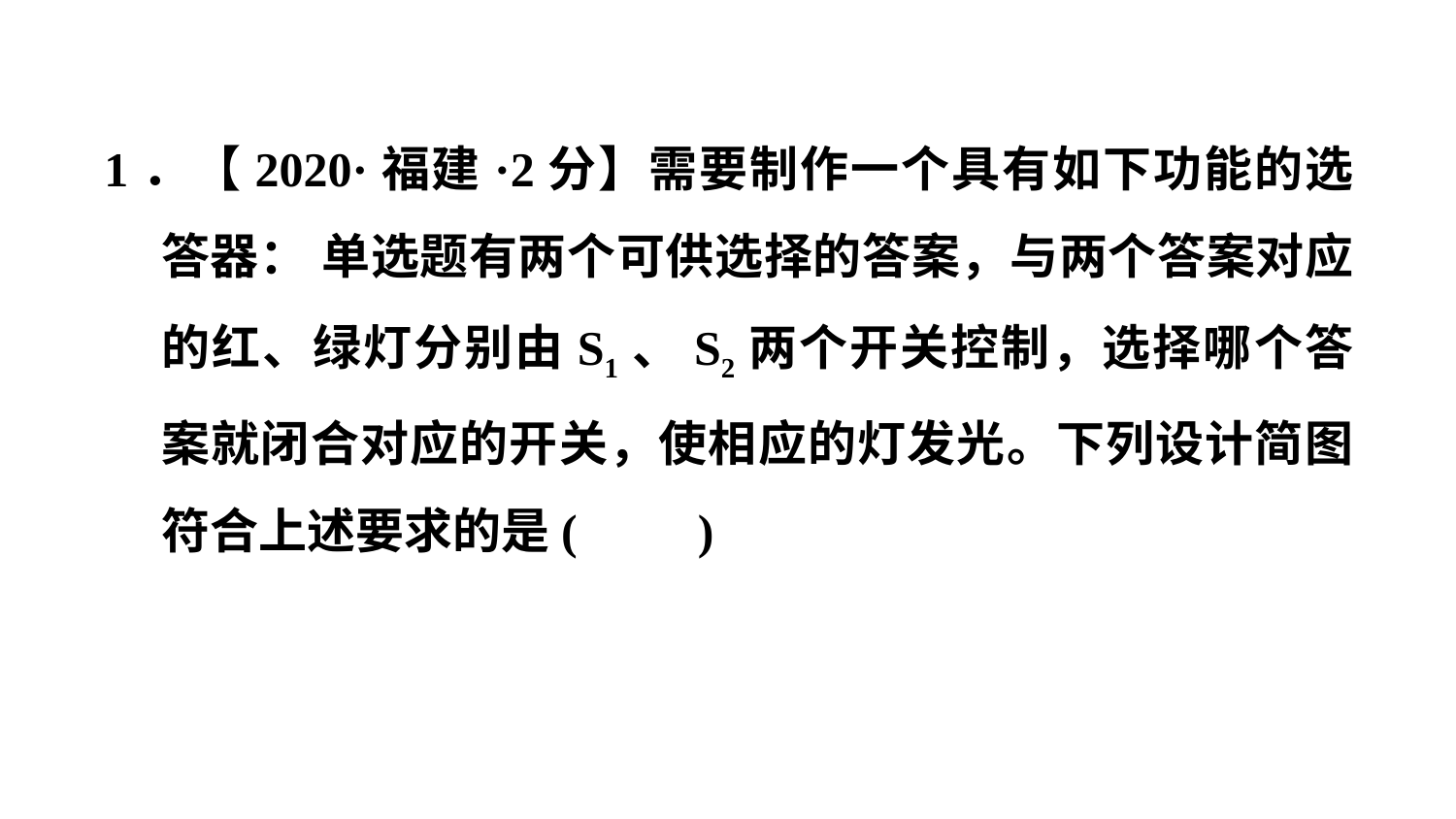

1．【2020·福建·2分】需要制作一个具有如下功能的选答器： 单选题有两个可供选择的答案，与两个答案对应的红、绿灯分别由S1、S2两个开关控制，选择哪个答案就闭合对应的开关，使相应的灯发光。下列设计简图符合上述要求的是(　　)